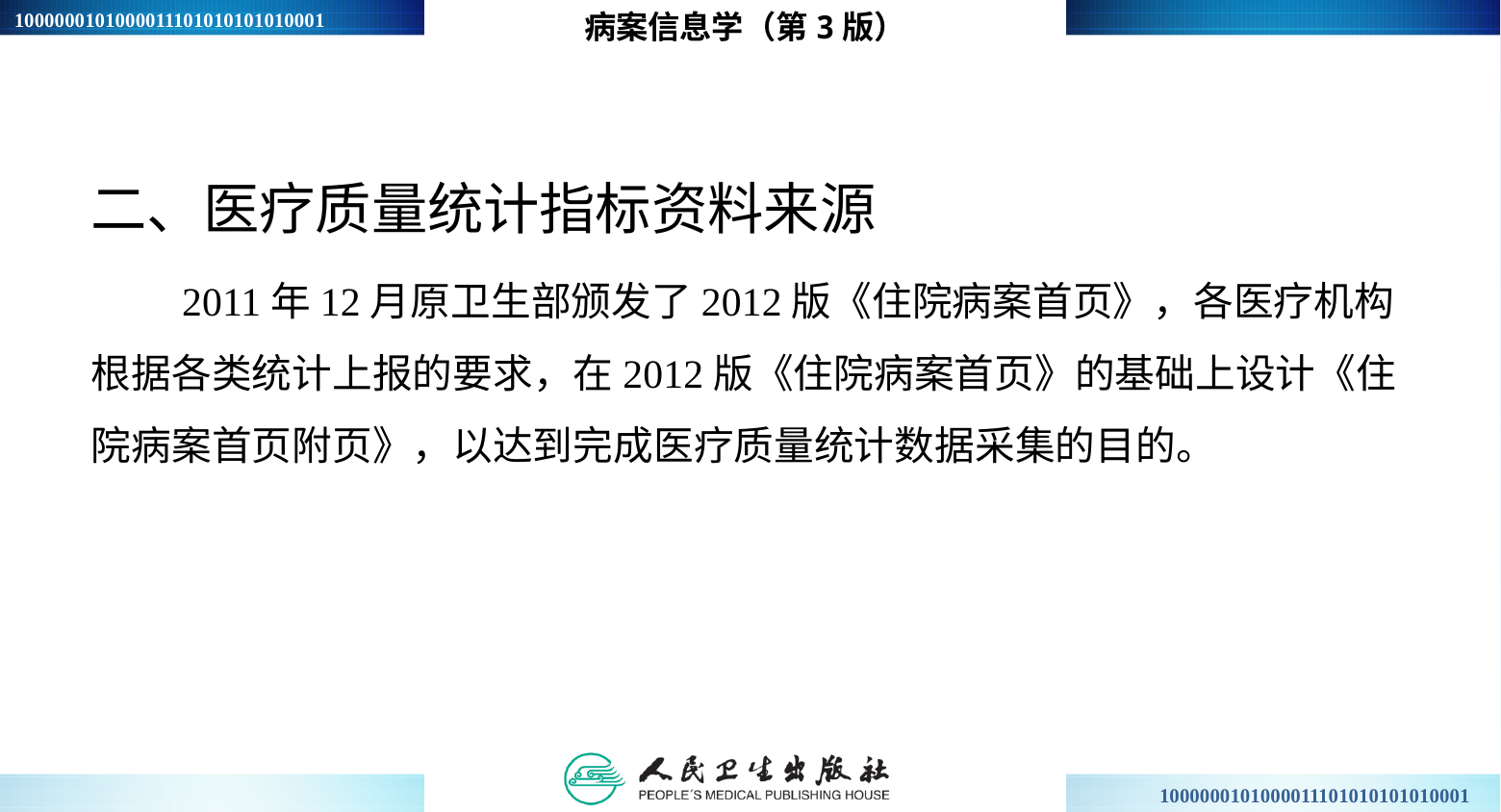

病案信息学（第3版）
二、医疗质量统计指标资料来源
         2011年12月原卫生部颁发了2012版《住院病案首页》，各医疗机构根据各类统计上报的要求，在2012版《住院病案首页》的基础上设计《住院病案首页附页》，以达到完成医疗质量统计数据采集的目的。